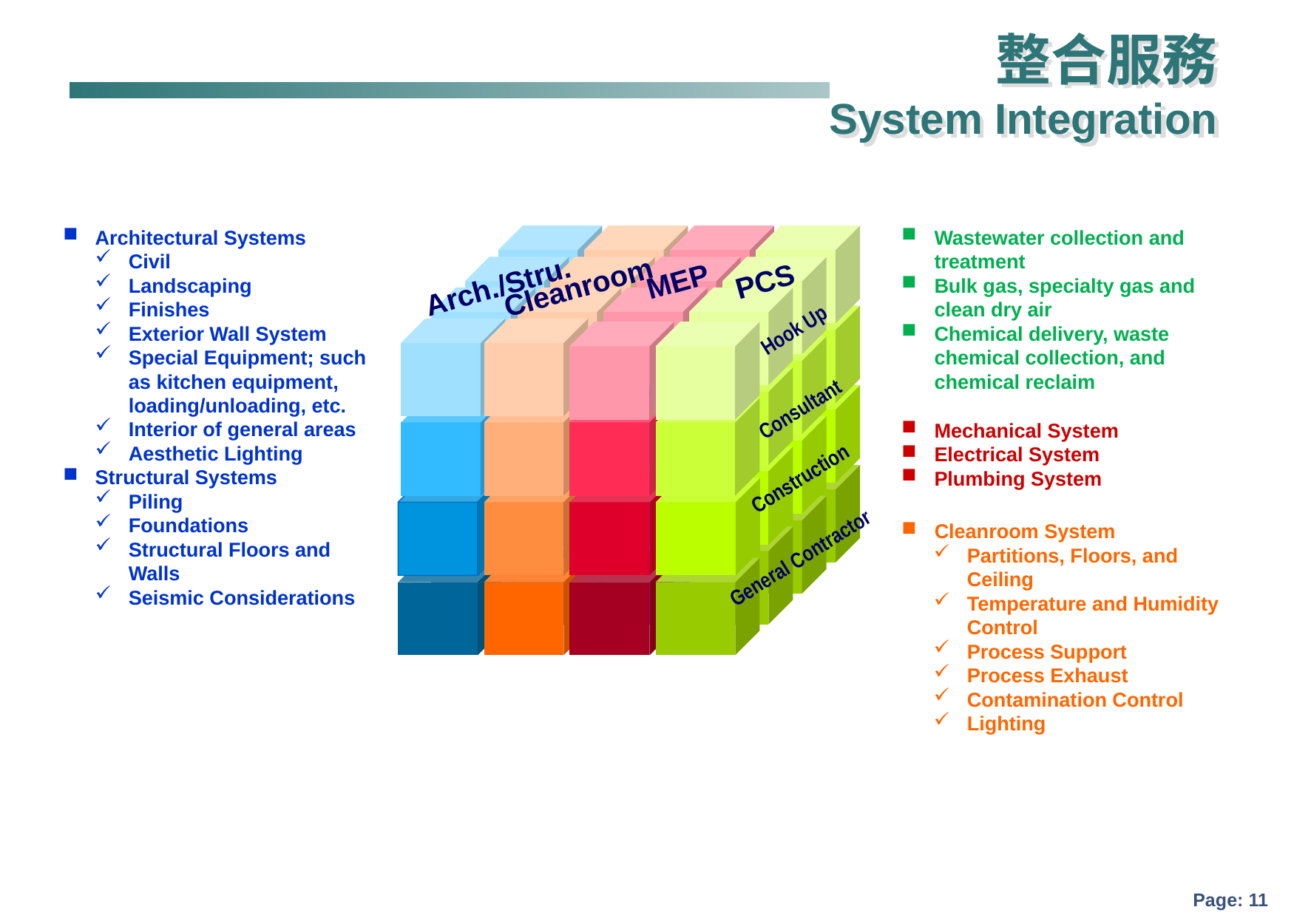

整合服務
System Integration

Wastewater collection and treatment
Bulk gas, specialty gas and clean dry air
Chemical delivery, waste chemical collection, and chemical reclaim
Architectural Systems
Civil
Landscaping
Finishes
Exterior Wall System
Special Equipment; such as kitchen equipment, loading/unloading, etc.
Interior of general areas
Aesthetic Lighting
Structural Systems
Piling
Foundations
Structural Floors and Walls
Seismic Considerations

Arch./Stru.

Cleanroom
PCS
MEP

Hook Up

Consultant

Mechanical System
Electrical System
Plumbing System

Construction

Cleanroom System
Partitions, Floors, and Ceiling
Temperature and Humidity Control
Process Support
Process Exhaust
Contamination Control
Lighting

General Contractor

System Integration
Page: 11